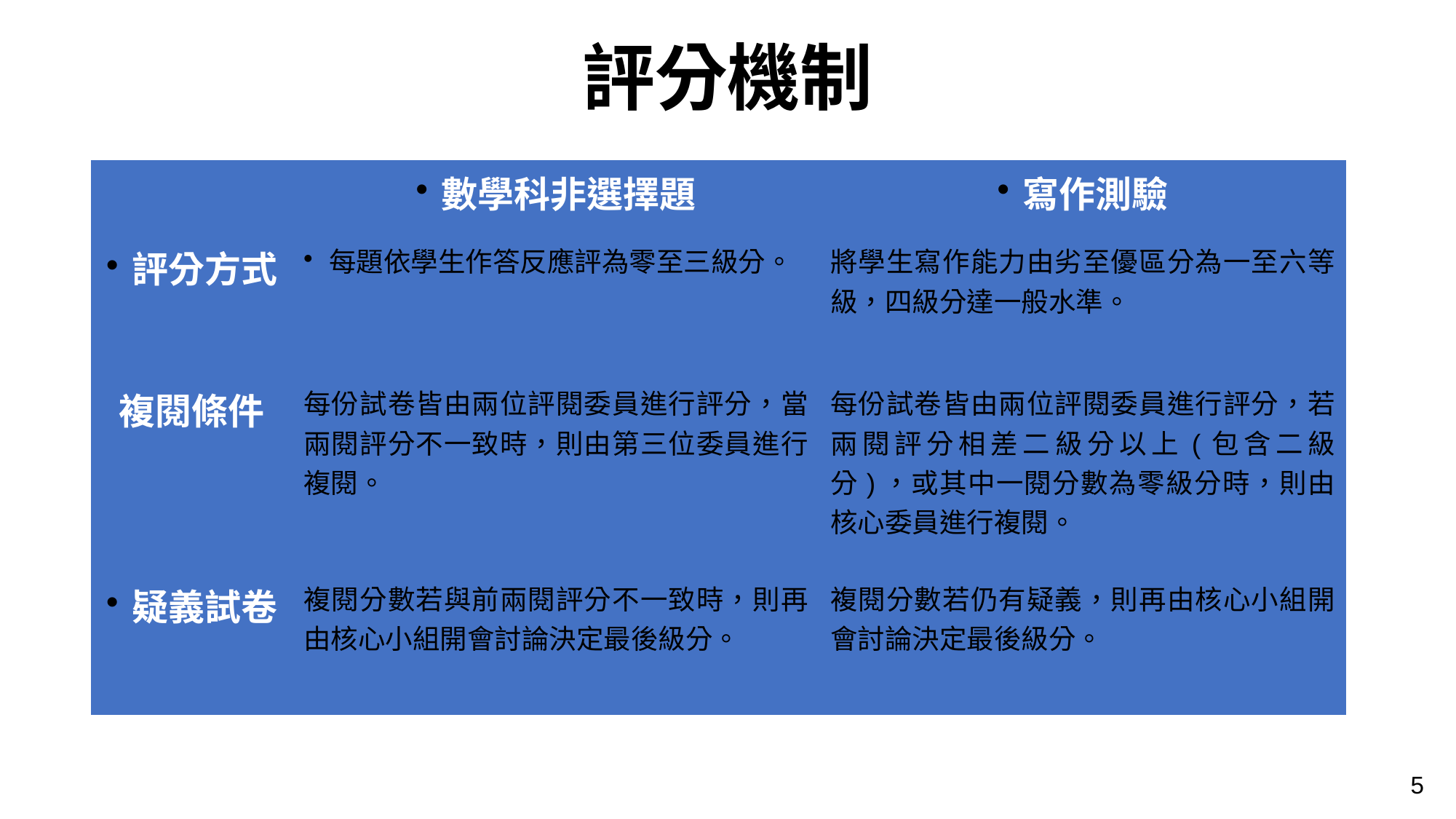

評分機制
|  | 數學科非選擇題 | 寫作測驗 |
| --- | --- | --- |
| 評分方式 | 每題依學生作答反應評為零至三級分。 | 將學生寫作能力由劣至優區分為一至六等級，四級分達一般水準。 |
| 複閱條件 | 每份試卷皆由兩位評閱委員進行評分，當兩閱評分不一致時，則由第三位委員進行複閱。 | 每份試卷皆由兩位評閱委員進行評分，若兩閱評分相差二級分以上(包含二級分)，或其中一閱分數為零級分時，則由核心委員進行複閱。 |
| 疑義試卷 | 複閱分數若與前兩閱評分不一致時，則再由核心小組開會討論決定最後級分。 | 複閱分數若仍有疑義，則再由核心小組開會討論決定最後級分。 |
5